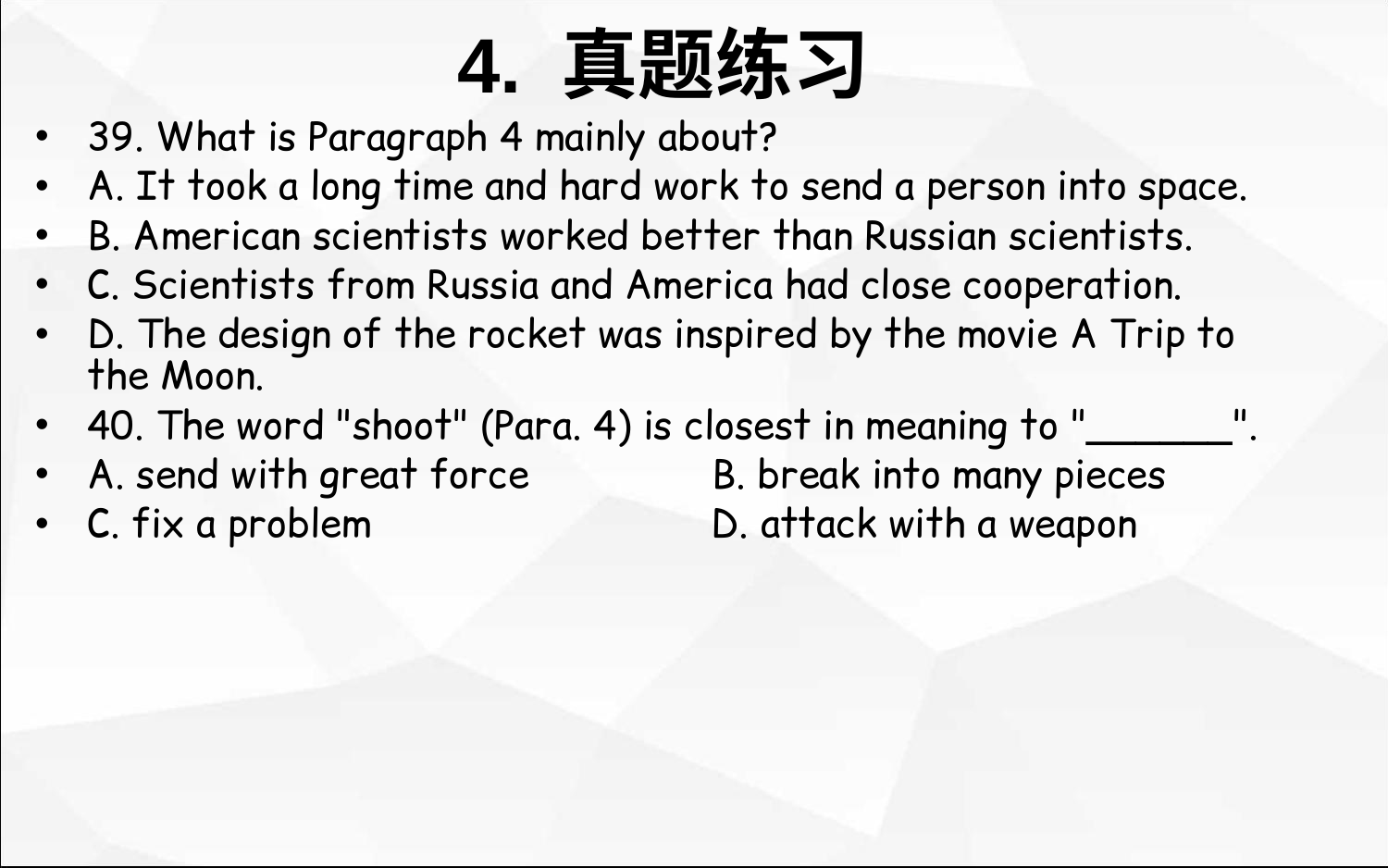

4. 真题练习
39. What is Paragraph 4 mainly about?
A. It took a long time and hard work to send a person into space.
B. American scientists worked better than Russian scientists.
C. Scientists from Russia and America had close cooperation.
D. The design of the rocket was inspired by the movie A Trip to the Moon.
40. The word "shoot" (Para. 4) is closest in meaning to "______".
A. send with great force	      B. break into many pieces
C. fix a problem	                  D. attack with a weapon